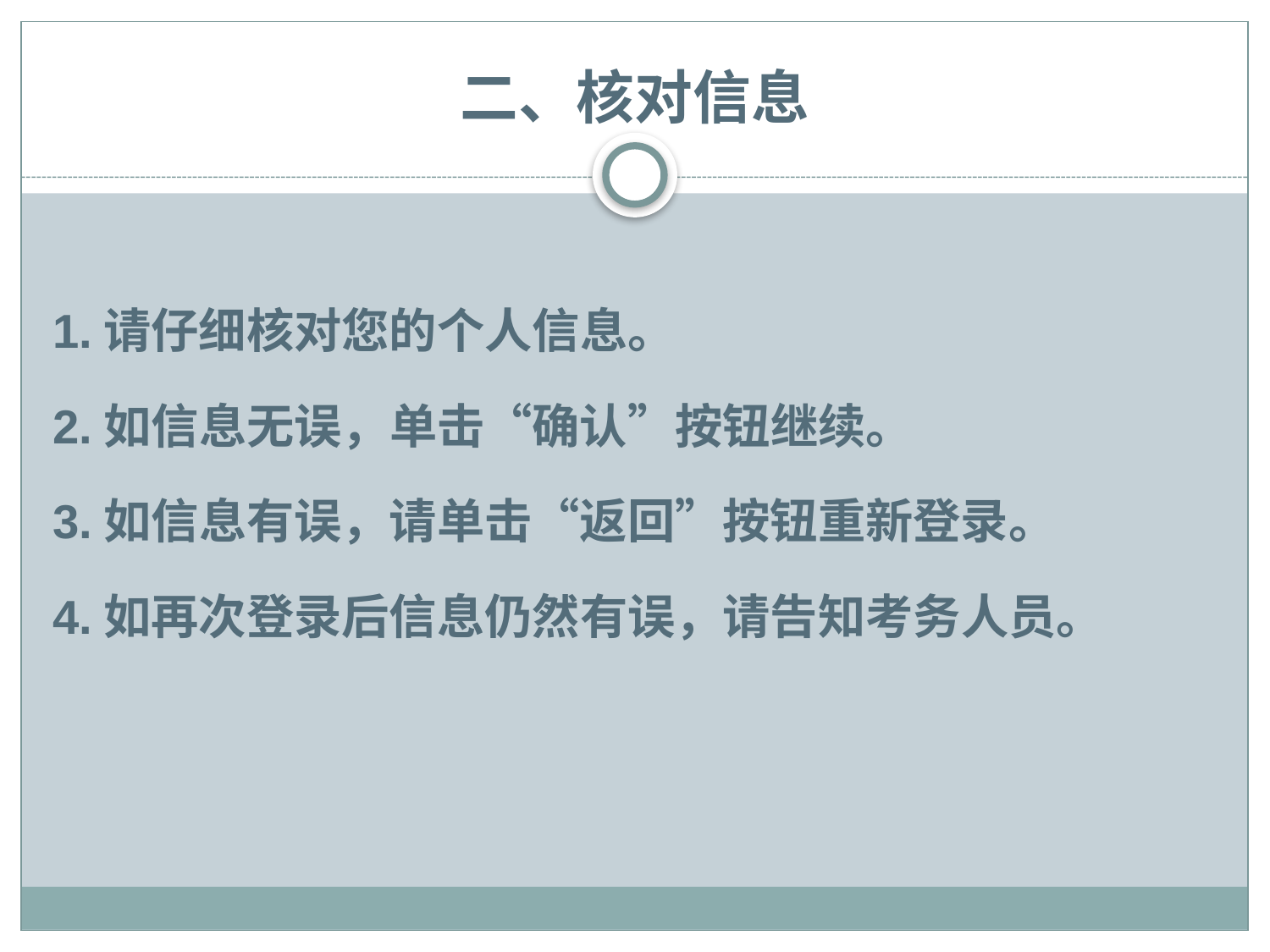

# 二、核对信息
   1.请仔细核对您的个人信息。
   2.如信息无误，单击“确认”按钮继续。
   3.如信息有误，请单击“返回”按钮重新登录。
   4.如再次登录后信息仍然有误，请告知考务人员。